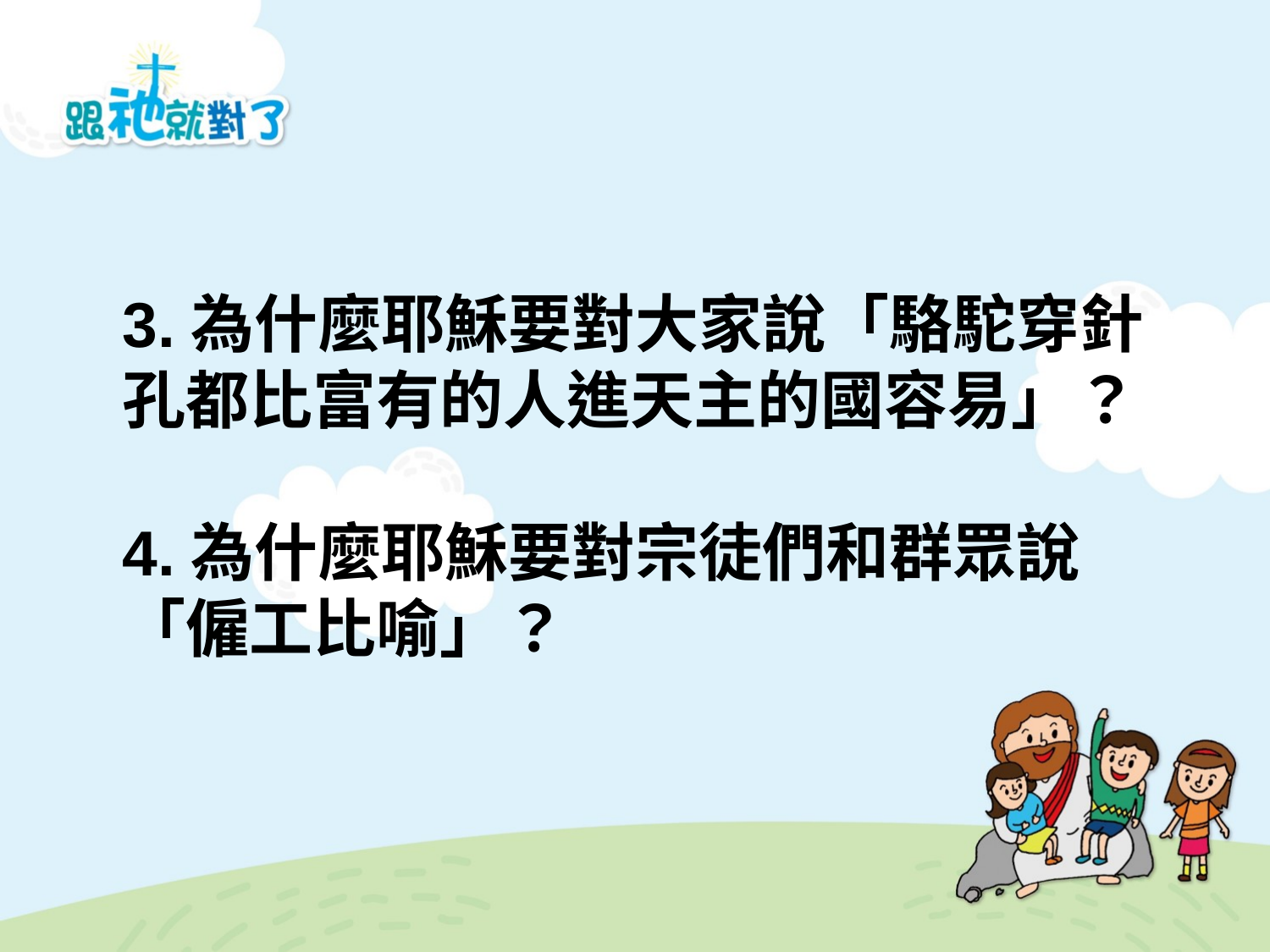

3.為什麼耶穌要對大家說「駱駝穿針孔都比富有的人進天主的國容易」？

4.為什麼耶穌要對宗徒們和群眾說「僱工比喻」？